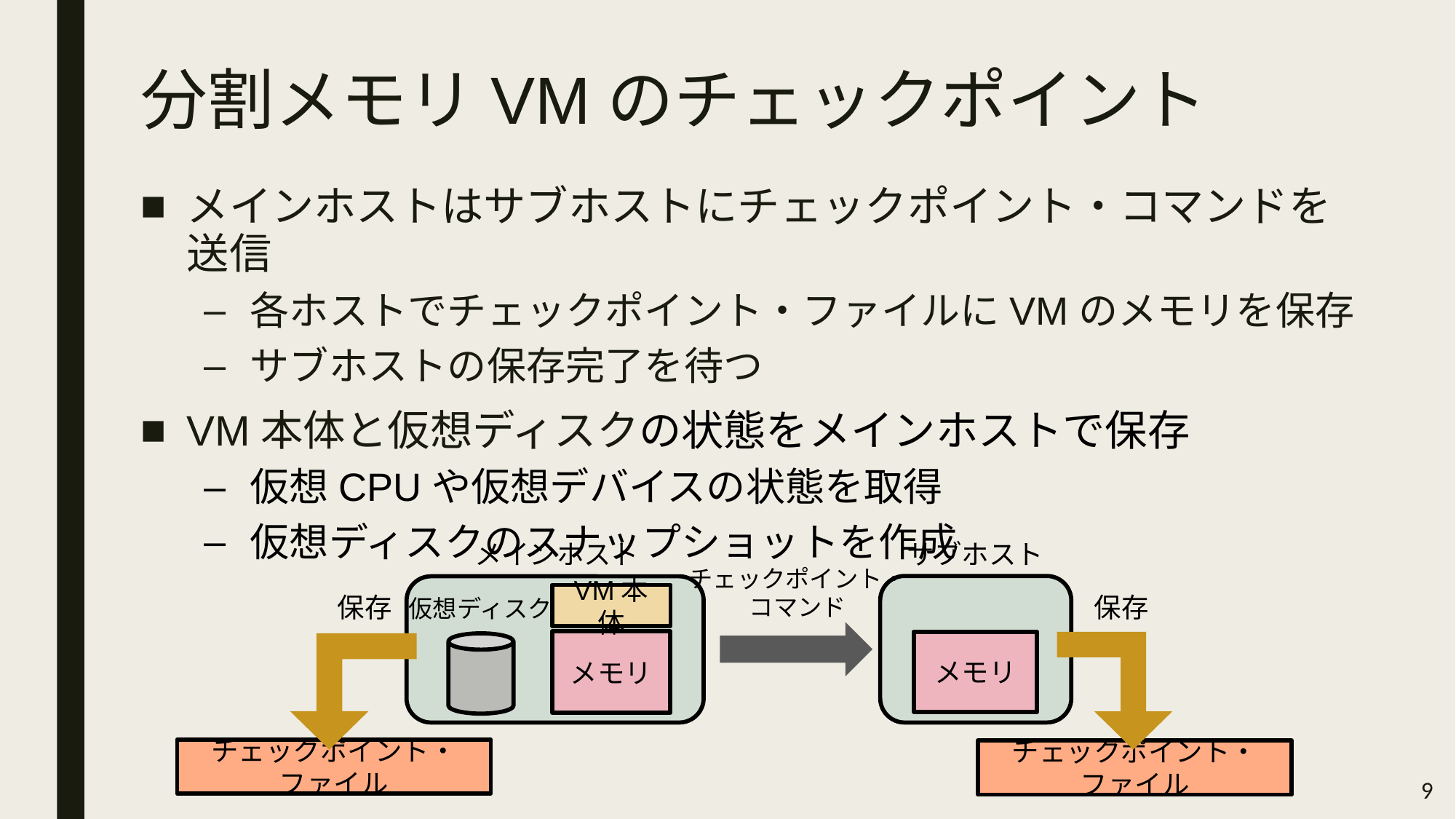

# 分割メモリVMのチェックポイント
メインホストはサブホストにチェックポイント・コマンドを送信
各ホストでチェックポイント・ファイルにVMのメモリを保存
サブホストの保存完了を待つ
VM本体と仮想ディスクの状態をメインホストで保存
仮想CPUや仮想デバイスの状態を取得
仮想ディスクのスナップショットを作成
サブホスト
メインホスト
チェックポイント・
コマンド

保存
保存
VM本体
仮想ディスク

メモリ
メモリ

チェックポイント・ファイル
チェックポイント・ファイル
9